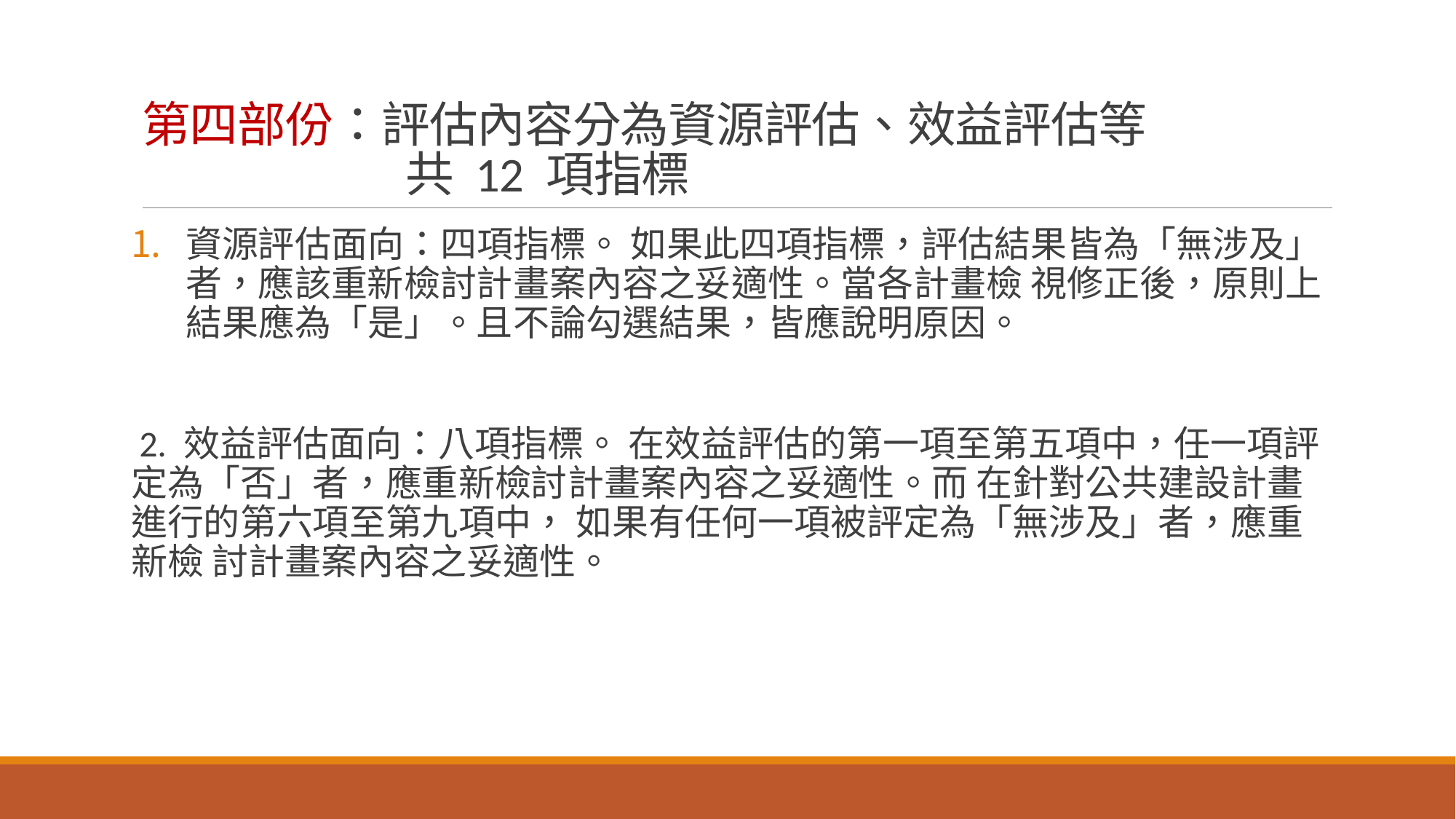

# 第四部份：評估內容分為資源評估、效益評估等 共 12 項指標
資源評估面向：四項指標。 如果此四項指標，評估結果皆為「無涉及」者，應該重新檢討計畫案內容之妥適性。當各計畫檢 視修正後，原則上結果應為「是」。且不論勾選結果，皆應說明原因。

 2. 效益評估面向：八項指標。 在效益評估的第一項至第五項中，任一項評定為「否」者，應重新檢討計畫案內容之妥適性。而 在針對公共建設計畫進行的第六項至第九項中， 如果有任何一項被評定為「無涉及」者，應重新檢 討計畫案內容之妥適性。